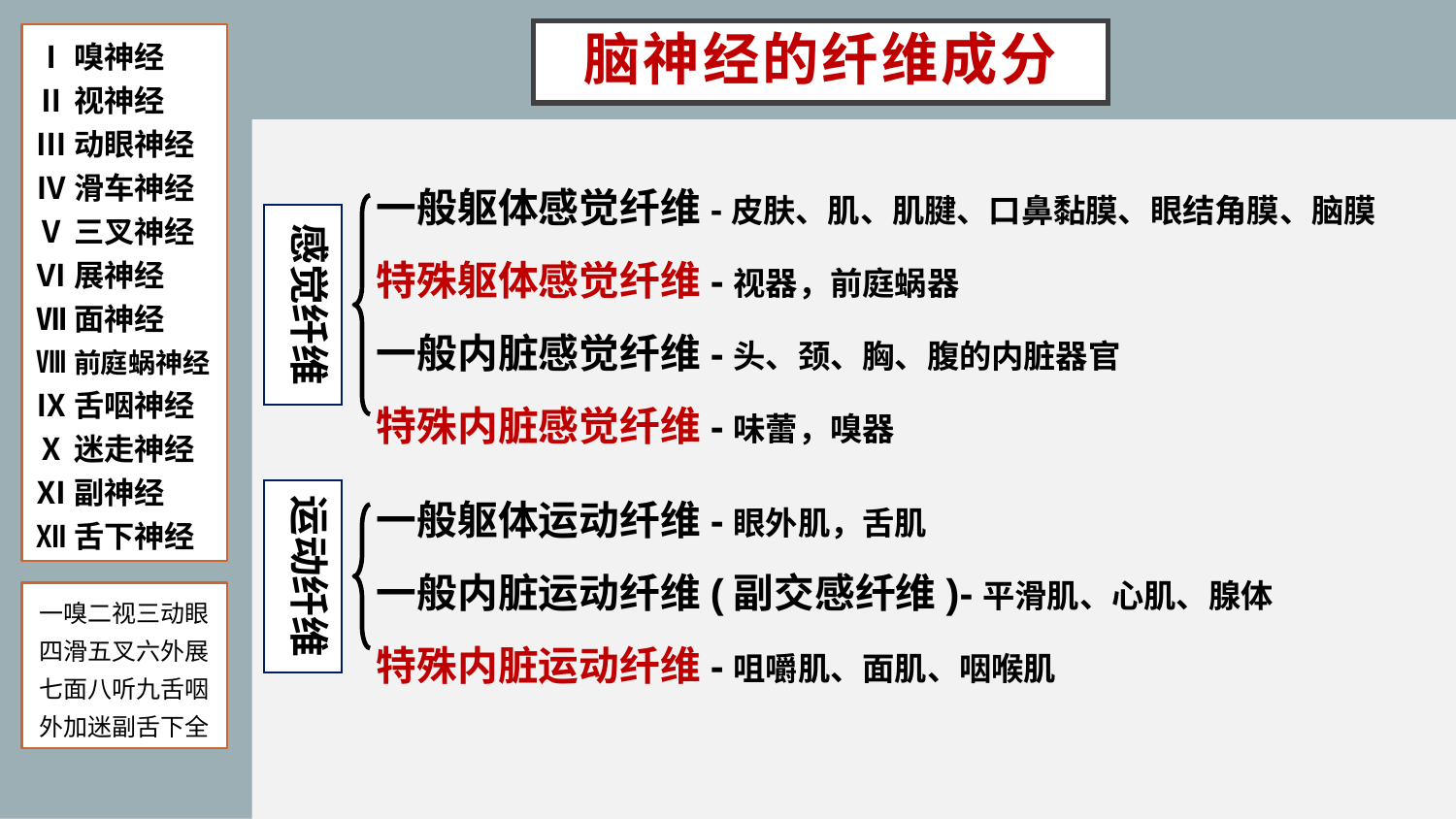

Ⅰ嗅神经
Ⅱ视神经
Ⅲ动眼神经
Ⅳ滑车神经
Ⅴ三叉神经
Ⅵ展神经
Ⅶ面神经
Ⅷ前庭蜗神经
Ⅸ舌咽神经
Ⅹ迷走神经
Ⅺ副神经
Ⅻ舌下神经
# 脑神经的纤维成分
一般躯体感觉纤维-皮肤、肌、肌腱、口鼻黏膜、眼结角膜、脑膜
特殊躯体感觉纤维-视器，前庭蜗器
一般内脏感觉纤维-头、颈、胸、腹的内脏器官
特殊内脏感觉纤维-味蕾，嗅器

感觉纤维
一般躯体运动纤维-眼外肌，舌肌
一般内脏运动纤维(副交感纤维)-平滑肌、心肌、腺体
特殊内脏运动纤维-咀嚼肌、面肌、咽喉肌
运动纤维

一嗅二视三动眼
四滑五叉六外展
七面八听九舌咽
外加迷副舌下全